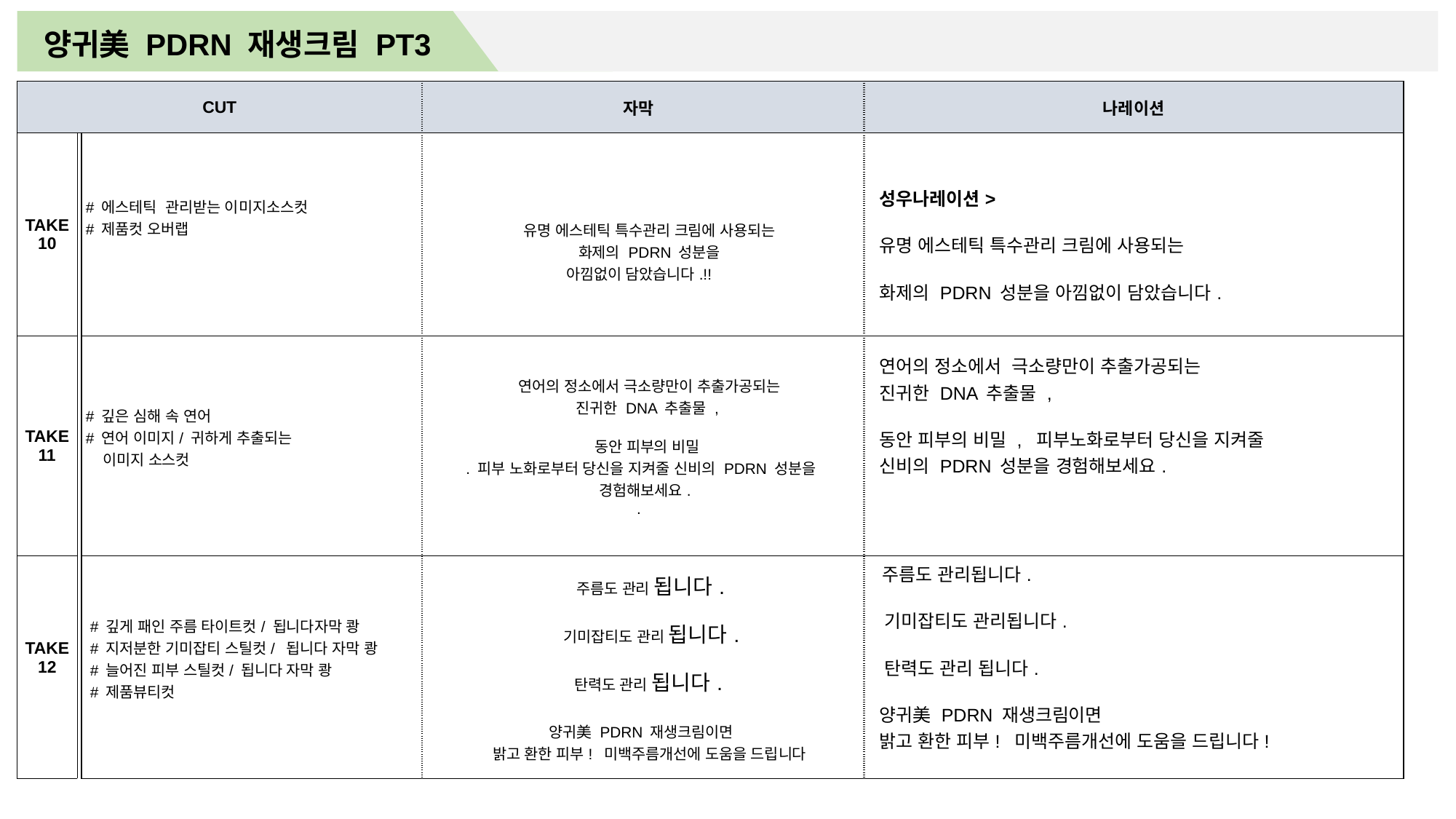

양귀美 PDRN 재생크림 PT3

| CUT |  |  | 자막 | 나레이션 |
| --- | --- | --- | --- | --- |
| TAKE 10 |  | # 에스테틱 관리받는 이미지소스컷 # 제품컷 오버랩 | 유명 에스테틱 특수관리 크림에 사용되는 화제의 PDRN 성분을 아낌없이 담았습니다.!! | 성우나레이션> 유명 에스테틱 특수관리 크림에 사용되는 화제의 PDRN 성분을 아낌없이 담았습니다. |
| TAKE 11 |  | # 깊은 심해 속 연어 # 연어 이미지/ 귀하게 추출되는 이미지 소스컷 | 연어의 정소에서 극소량만이 추출가공되는 진귀한 DNA 추출물 , 동안 피부의 비밀 . 피부 노화로부터 당신을 지켜줄 신비의 PDRN 성분을 경험해보세요. . | 연어의 정소에서 극소량만이 추출가공되는 진귀한 DNA 추출물 , 동안 피부의 비밀 , 피부노화로부터 당신을 지켜줄 신비의 PDRN 성분을 경험해보세요. |
| TAKE 12 |  | # 깊게 패인 주름 타이트컷/ 됩니다자막 쾅 # 지저분한 기미잡티 스틸컷/ 됩니다 자막 쾅 # 늘어진 피부 스틸컷/ 됩니다 자막 쾅 # 제품뷰티컷 | 주름도 관리 됩니다. 기미잡티도 관리 됩니다. 탄력도 관리 됩니다. 양귀美 PDRN 재생크림이면 밝고 환한 피부! 미백주름개선에 도움을 드립니다 | 주름도 관리됩니다. 기미잡티도 관리됩니다. 탄력도 관리 됩니다. 양귀美 PDRN 재생크림이면 밝고 환한 피부! 미백주름개선에 도움을 드립니다! |